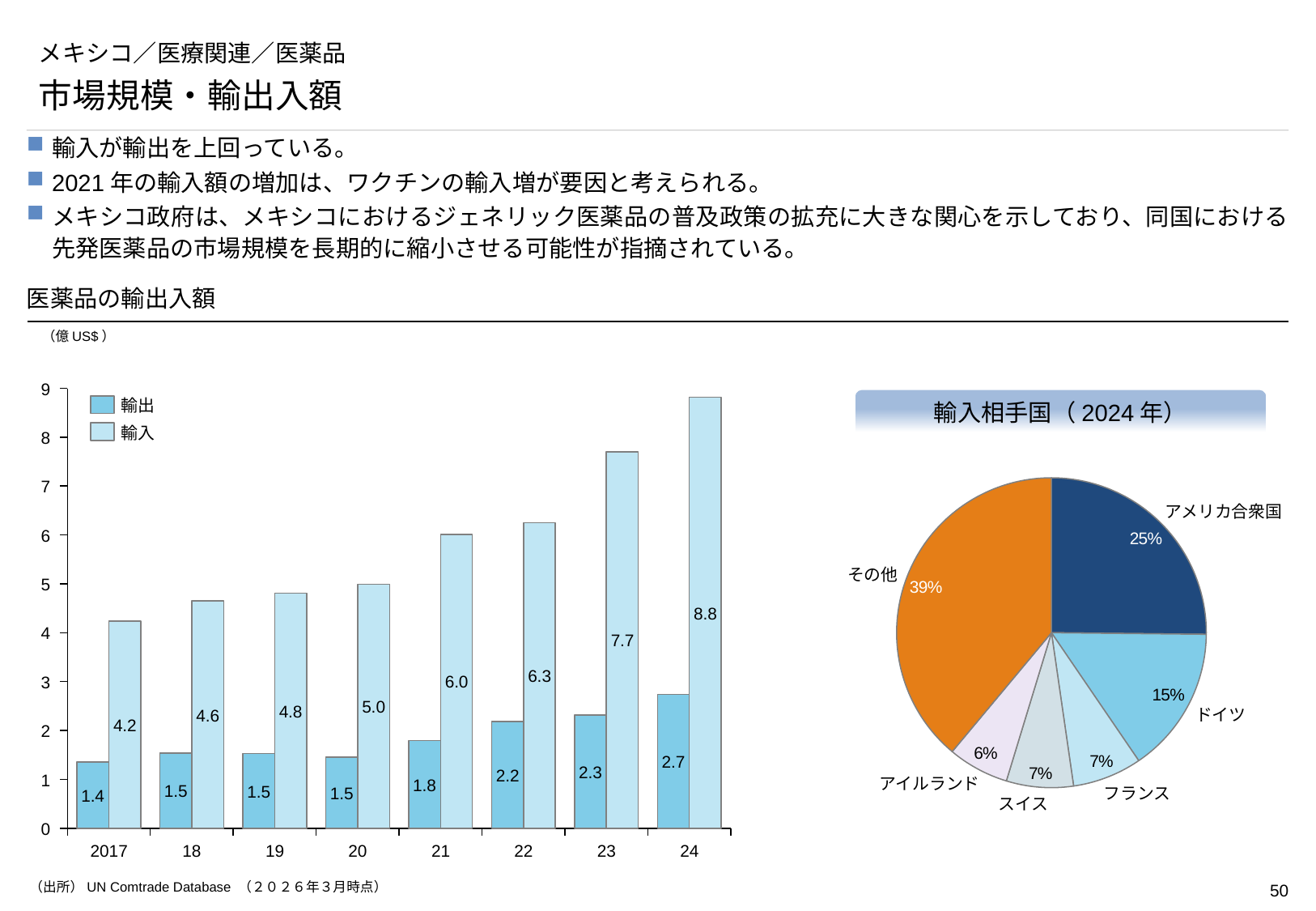

# メキシコ／医療関連／医薬品
市場規模・輸出入額
輸入が輸出を上回っている。
2021年の輸入額の増加は、ワクチンの輸入増が要因と考えられる。
メキシコ政府は、メキシコにおけるジェネリック医薬品の普及政策の拡充に大きな関心を示しており、同国における先発医薬品の市場規模を長期的に縮小させる可能性が指摘されている。
医薬品の輸出入額
（億US$）

### Chart

| Category |  |  |
|---|---|---|
9
輸入相手国（2024年）
輸出

輸入

8

### Chart

| Category |  |
|---|---|
7
アメリカ合衆国
6
その他
5
8.8
4
7.7
6.3
6.0
3
5.0
4.8
ドイツ
4.6
4.2
2
2.7
2.3
2.2
1
アイルランド
1.8
1.5
1.5
1.5
フランス
1.4
スイス
0
2017
18
19
20
21
22
23
24
（出所）UN Comtrade Database （２０２６年３月時点）